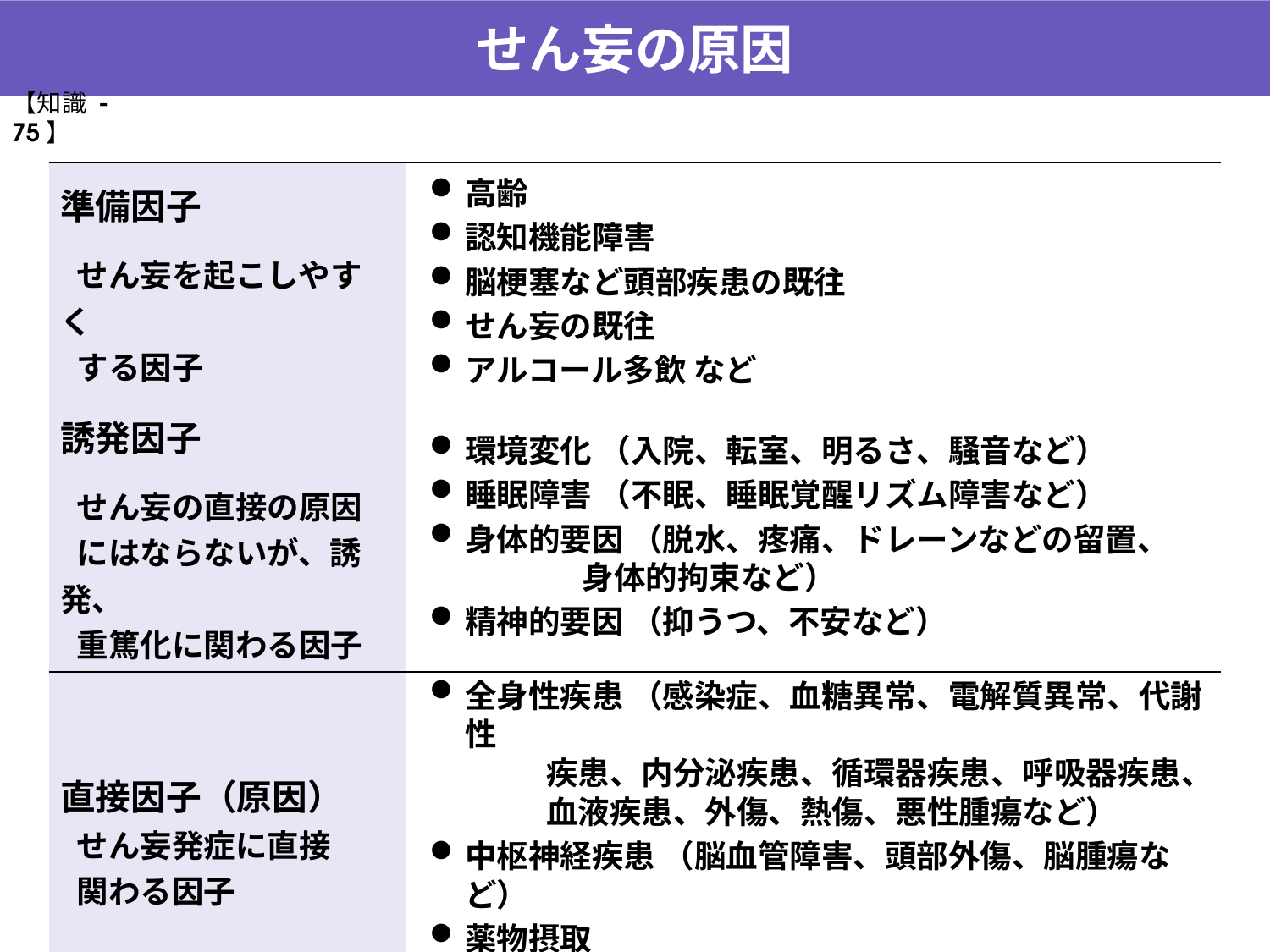

せん妄の原因
【知識 -75】
| 準備因子 せん妄を起こしやすく する因子 | 高齢 認知機能障害 脳梗塞など頭部疾患の既往 せん妄の既往 アルコール多飲 など |
| --- | --- |
| 誘発因子 せん妄の直接の原因 にはならないが、誘発、 重篤化に関わる因子 | 環境変化 （入院、転室、明るさ、騒音など） 睡眠障害 （不眠、睡眠覚醒リズム障害など） 身体的要因 （脱水、疼痛、ドレーンなどの留置、 身体的拘束など） 精神的要因 （抑うつ、不安など） |
| 直接因子（原因） せん妄発症に直接 関わる因子 | 全身性疾患 （感染症、血糖異常、電解質異常、代謝性 疾患、内分泌疾患、循環器疾患、呼吸器疾患、 血液疾患、外傷、熱傷、悪性腫瘍など） 中枢神経疾患 （脳血管障害、頭部外傷、脳腫瘍など） 薬物摂取 依存性薬物からの離脱 |